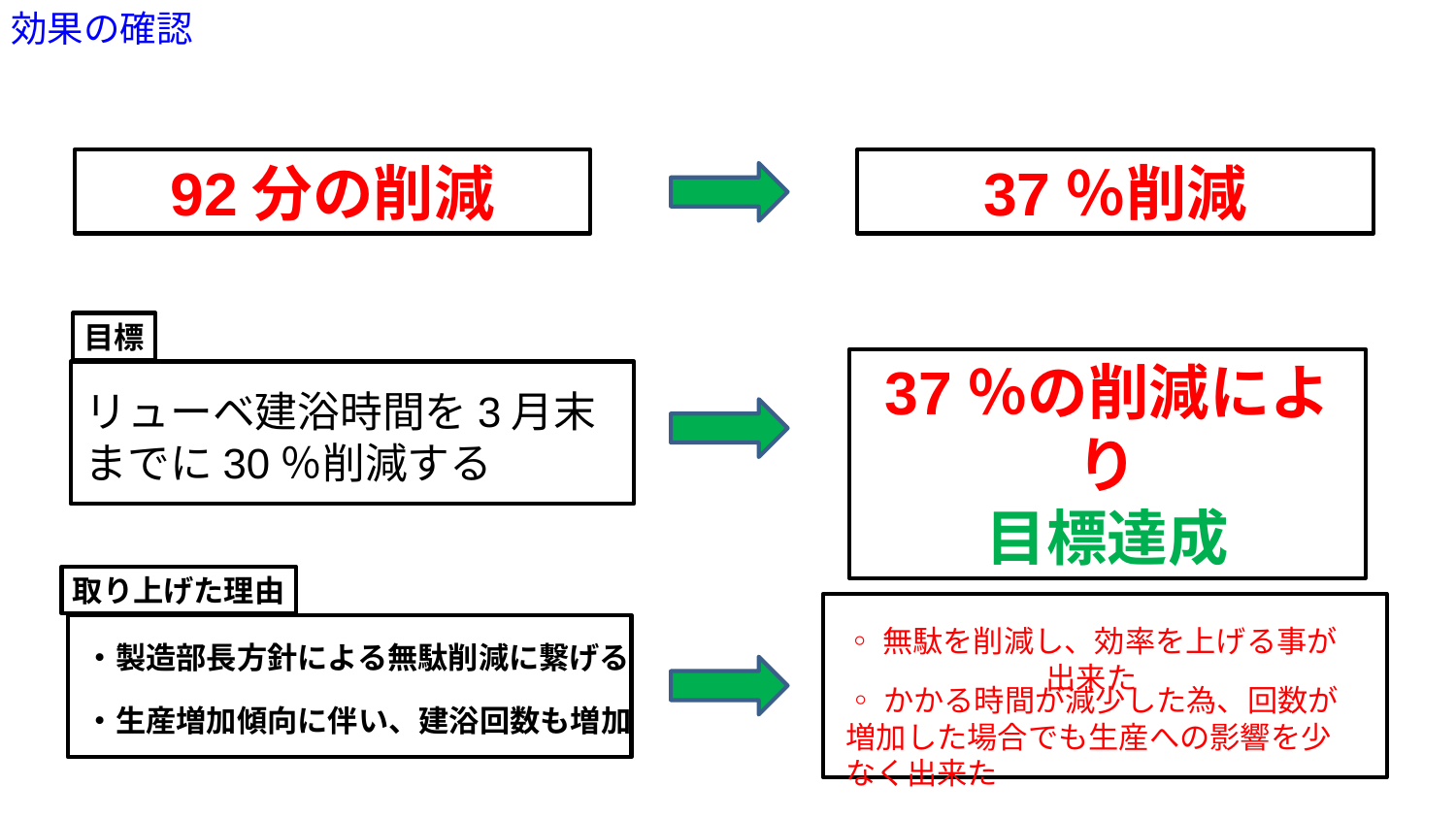

効果の確認
92分の削減
37％削減

目標
37％の削減により
目標達成

リューベ建浴時間を3月末までに30％削減する

取り上げた理由

◦無駄を削減し、効率を上げる事が出来た
・製造部長方針による無駄削減に繋げる

◦かかる時間が減少した為、回数が増加した場合でも生産への影響を少なく出来た
・生産増加傾向に伴い、建浴回数も増加